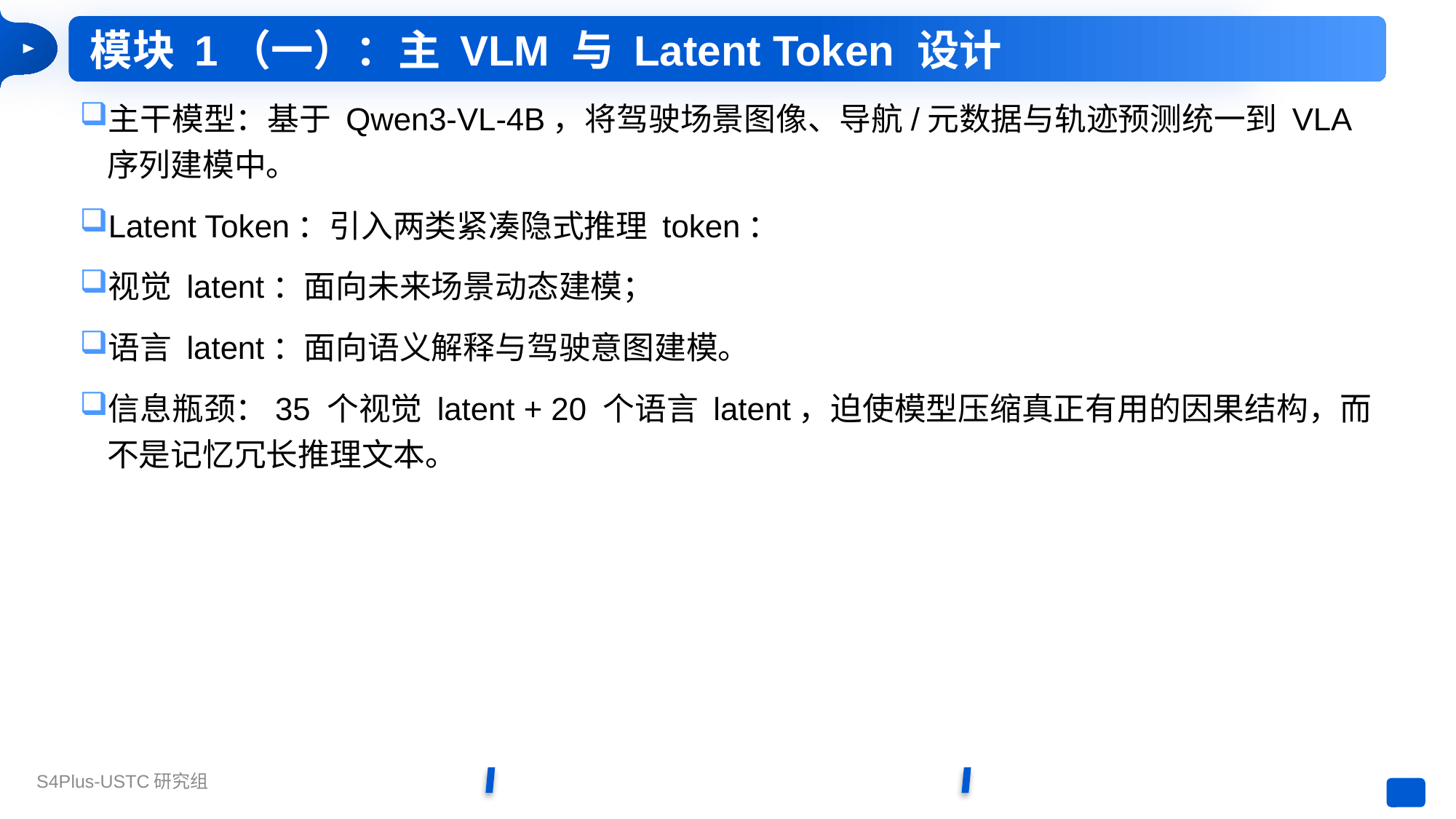

模块 1（一）：主 VLM 与 Latent Token 设计
主干模型：基于 Qwen3-VL-4B，将驾驶场景图像、导航/元数据与轨迹预测统一到 VLA 序列建模中。
Latent Token：引入两类紧凑隐式推理 token：
视觉 latent：面向未来场景动态建模；
语言 latent：面向语义解释与驾驶意图建模。
信息瓶颈：35 个视觉 latent + 20 个语言 latent，迫使模型压缩真正有用的因果结构，而不是记忆冗长推理文本。
6